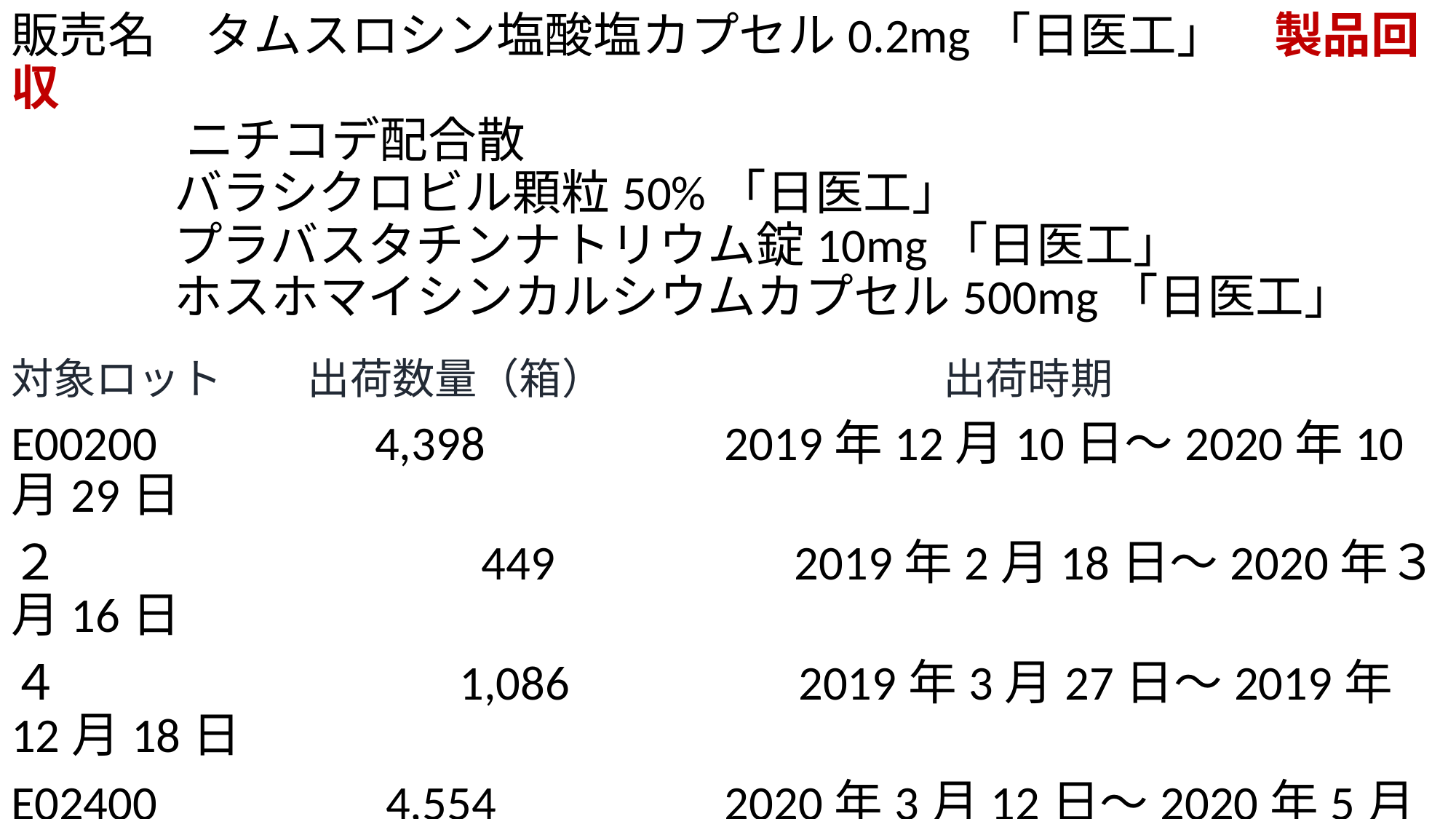

# 販売名　タムスロシン塩酸塩カプセル0.2mg「日医工」　製品回収 ニチコデ配合散 バラシクロビル顆粒50%「日医工」 プラバスタチンナトリウム錠10mg「日医工」 ホスホマイシンカルシウムカプセル500mg「日医工」
対象ロット　　出荷数量（箱）　　　　　　　　出荷時期
E00200　　　　4,398　　　　  2019年12月10日～2020年10月29日
２　　　　　　　　  449　　　　  2019年2月18日～2020年３月16日
４　　　　　　　　1,086　　　　 2019年3月27日～2019年12月18日
E02400　　　　 4,554　　　　 2020年3月12日～2020年5月20日
E00100　　　　　 908　　　　 2019年12月2日～2020年1月22日